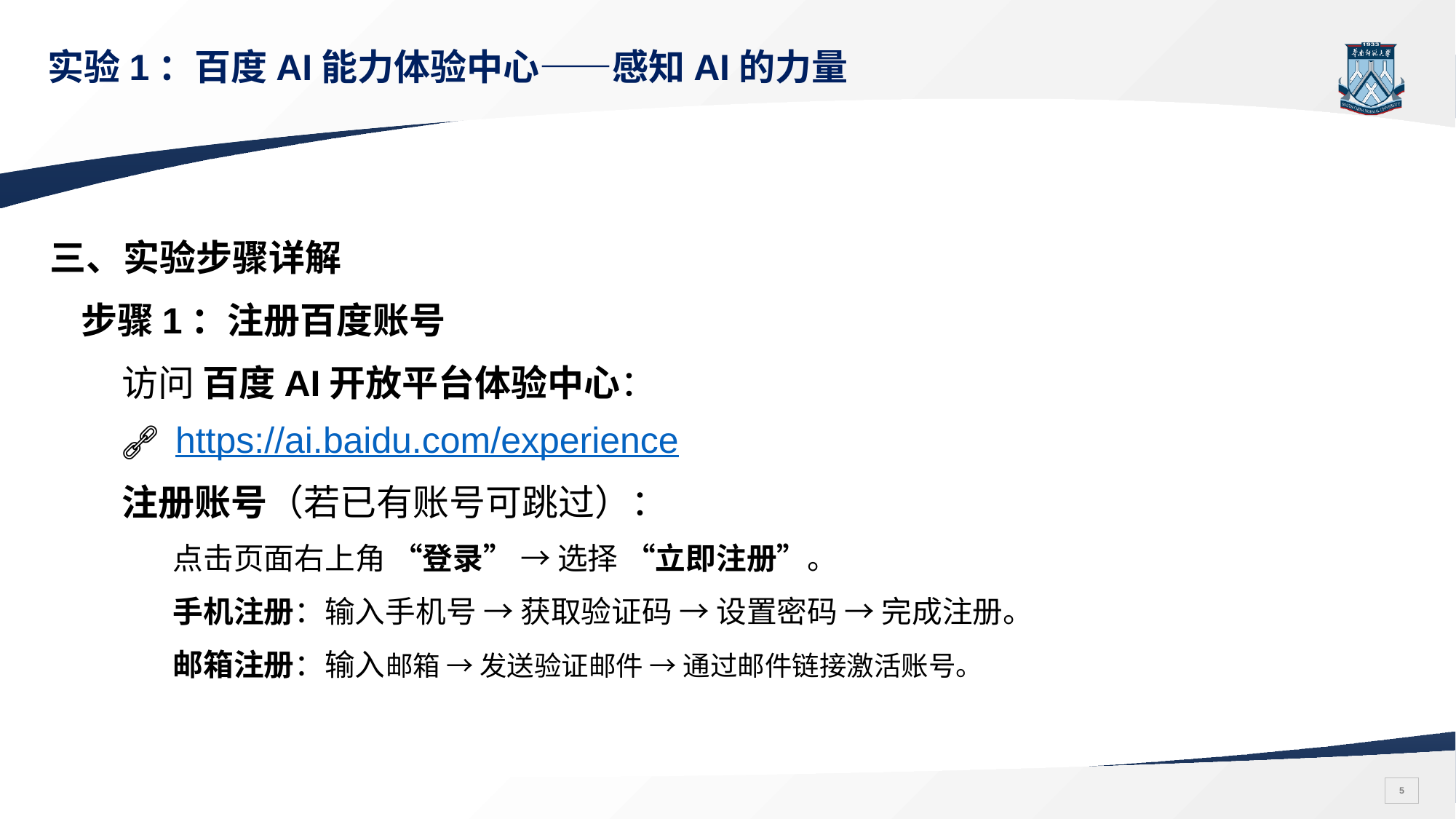

# 实验1：百度AI能力体验中心——感知AI的力量
三、实验步骤详解
步骤1：注册百度账号
访问 百度AI开放平台体验中心：
🔗 https://ai.baidu.com/experience
注册账号（若已有账号可跳过）：
点击页面右上角 “登录” → 选择 “立即注册”。
手机注册：输入手机号 → 获取验证码 → 设置密码 → 完成注册。
邮箱注册：输入邮箱 → 发送验证邮件 → 通过邮件链接激活账号。